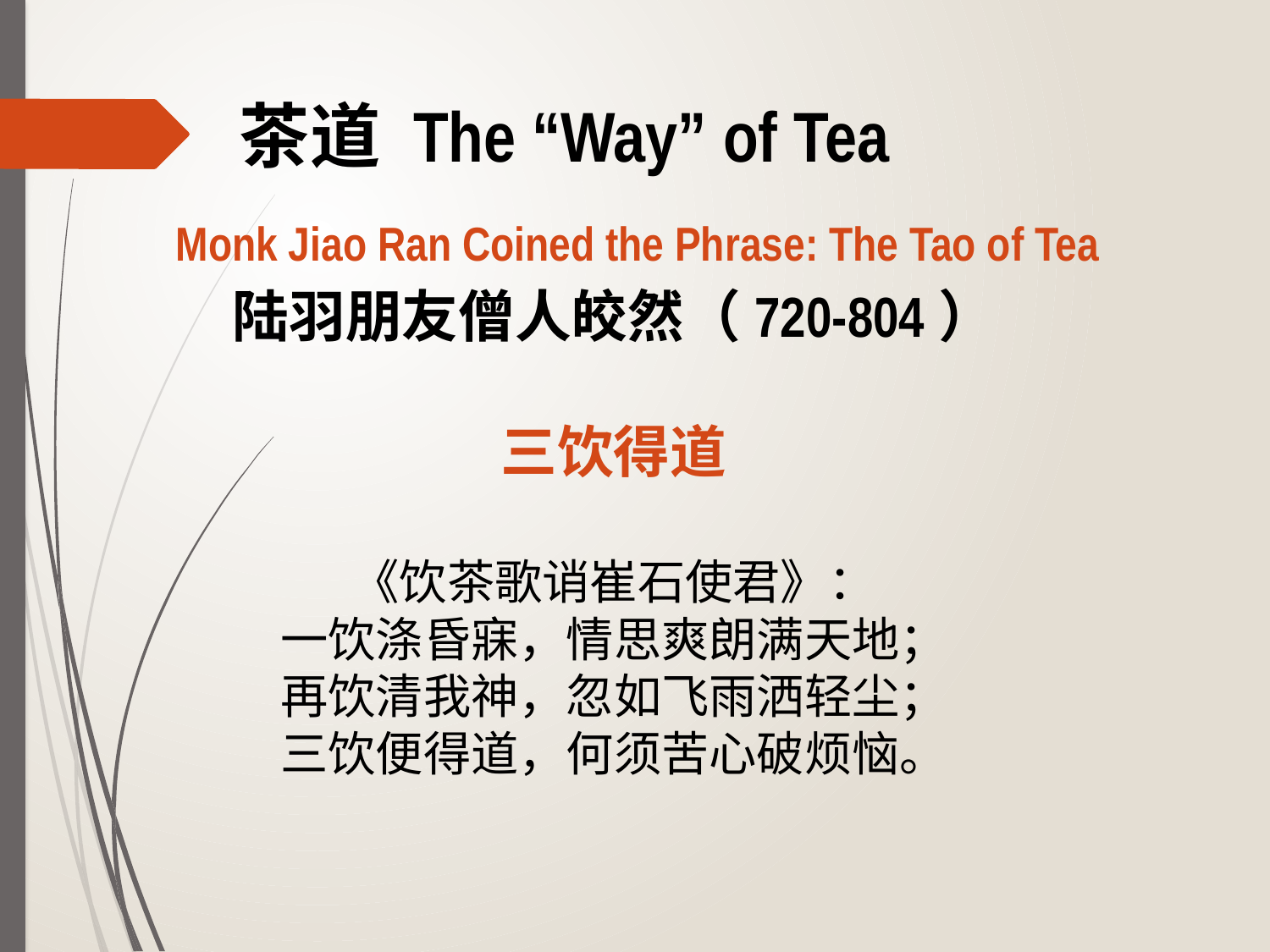

茶道 The “Way” of Tea
Monk Jiao Ran Coined the Phrase: The Tao of Tea
陆羽朋友僧人皎然（720-804）
三饮得道
《饮茶歌诮崔石使君》：
一饮涤昏寐，情思爽朗满天地；
再饮清我神，忽如飞雨洒轻尘；
三饮便得道，何须苦心破烦恼。